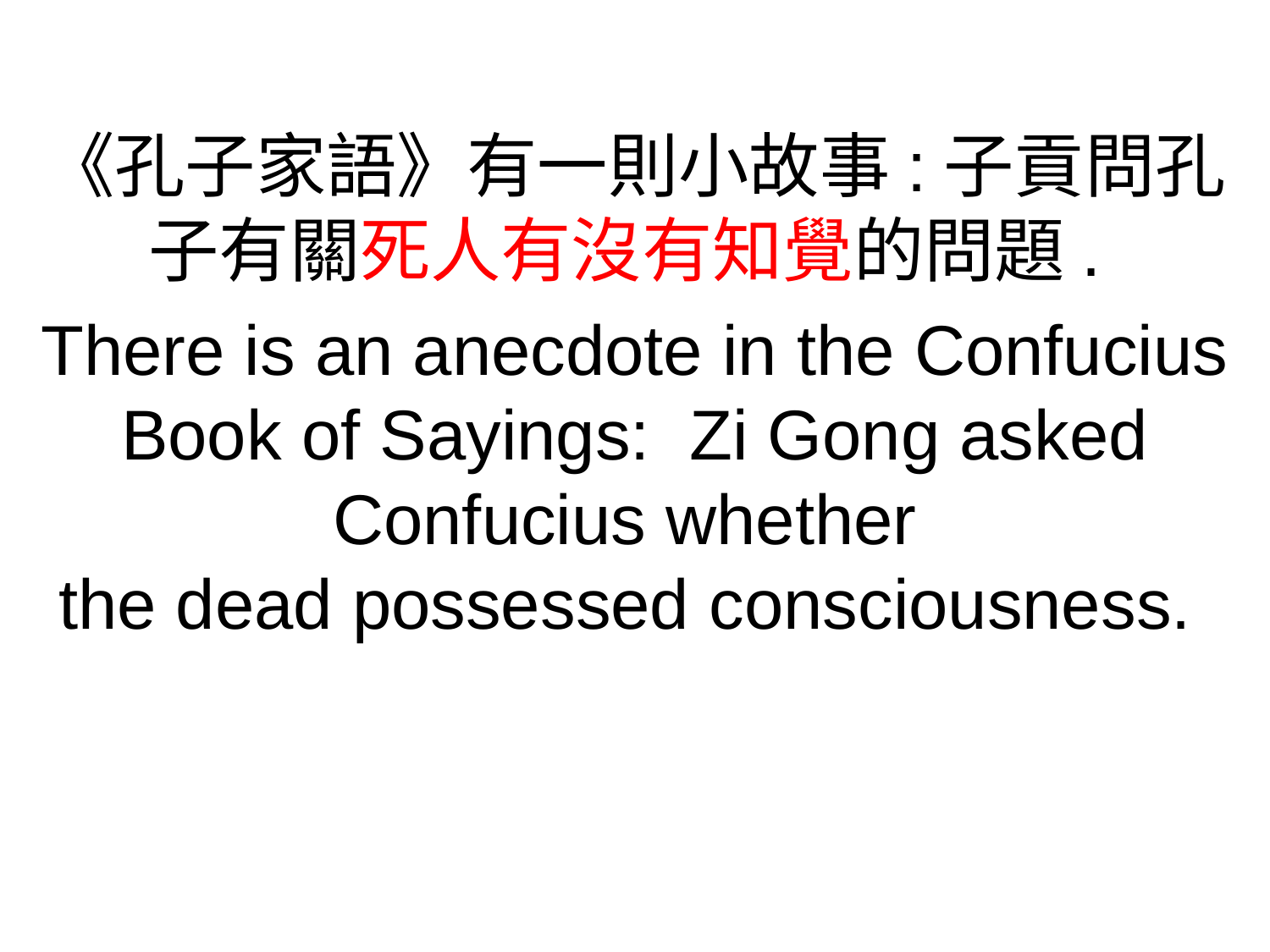

《孔子家語》有一則小故事:子貢問孔子有關死人有沒有知覺的問題.
There is an anecdote in the Confucius Book of Sayings:  Zi Gong asked Confucius whether
the dead possessed consciousness.